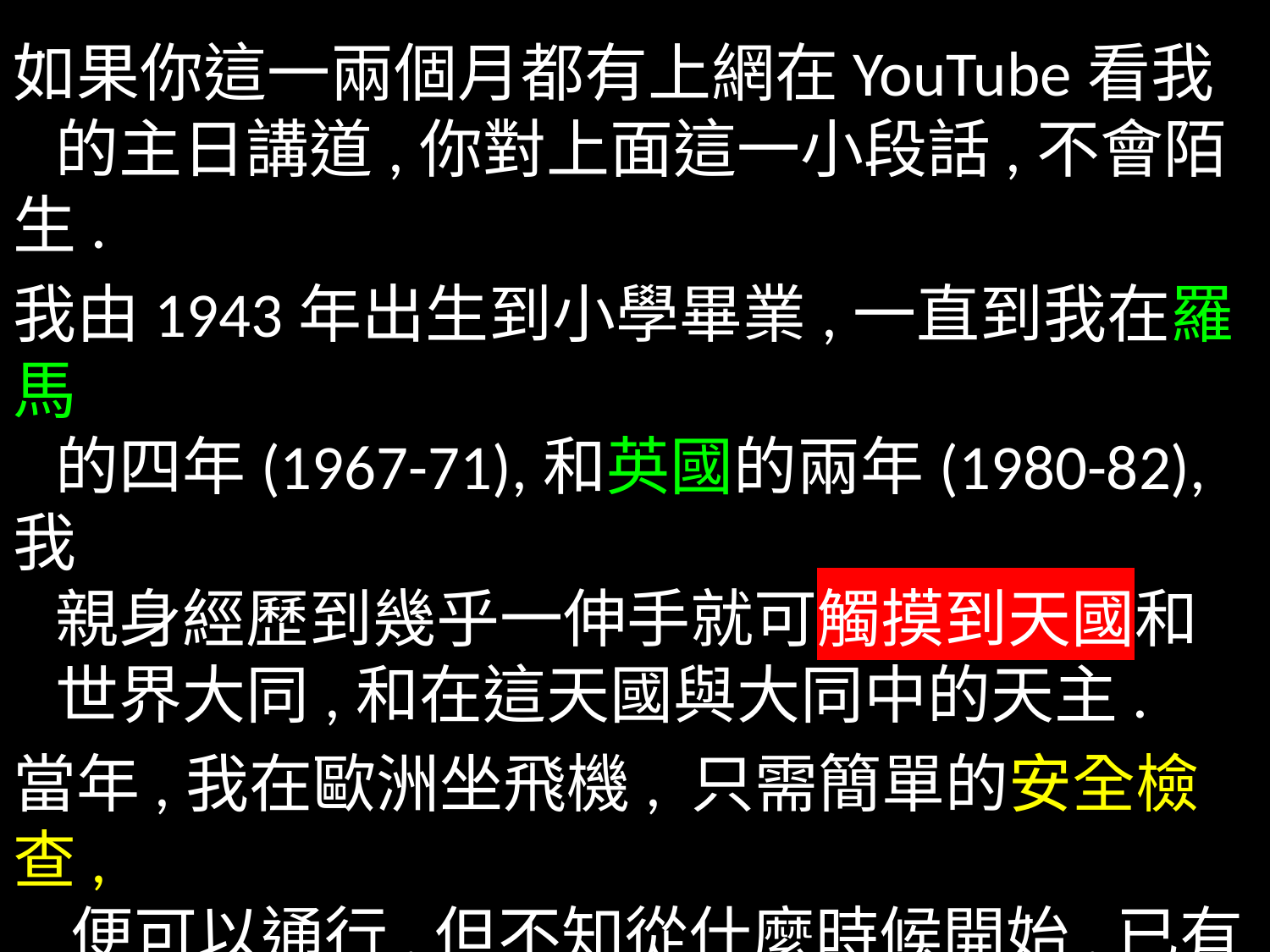

如果你這一兩個月都有上網在YouTube看我
   的主日講道,你對上面這一小段話,不會陌生.
我由1943年出生到小學畢業,一直到我在羅馬
   的四年(1967-71),和英國的兩年(1980-82),我
   親身經歷到幾乎一伸手就可觸摸到天國和
   世界大同,和在這天國與大同中的天主.
當年,我在歐洲坐飛機, 只需簡單的安全檢查,
   便可以通行.但不知從什麼時候開始,已有
   人刻意把人類分為不同陣營: 是否信神,是否
   有民主制度,是否接受某些普世價值等政治正
   確; 於是,第三次世界大戰好像忽然迫在眉睫.